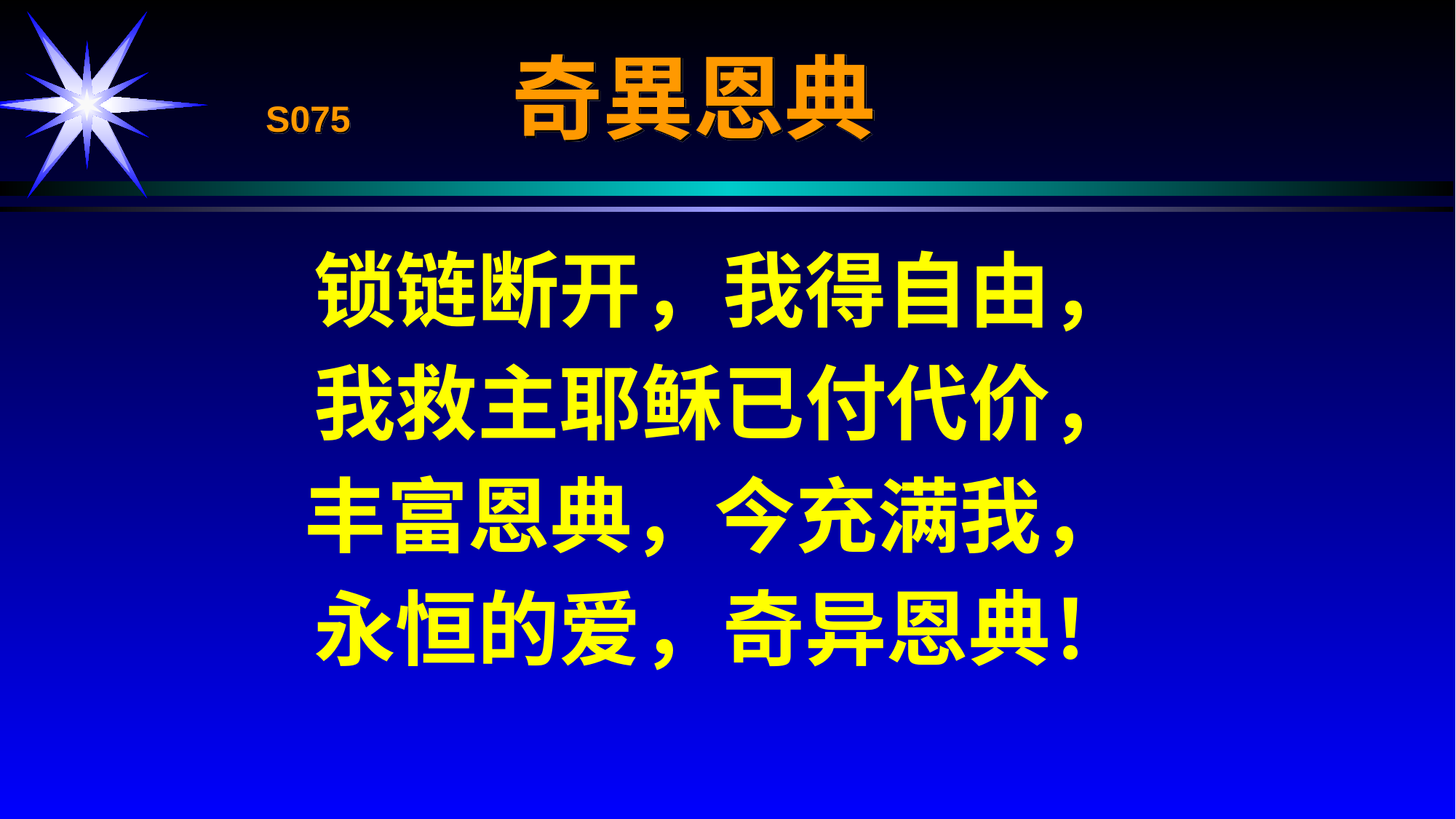

# S075               奇異恩典
锁链断开，我得自由，
我救主耶稣已付代价，
丰富恩典，今充满我，
永恒的爱，奇异恩典！